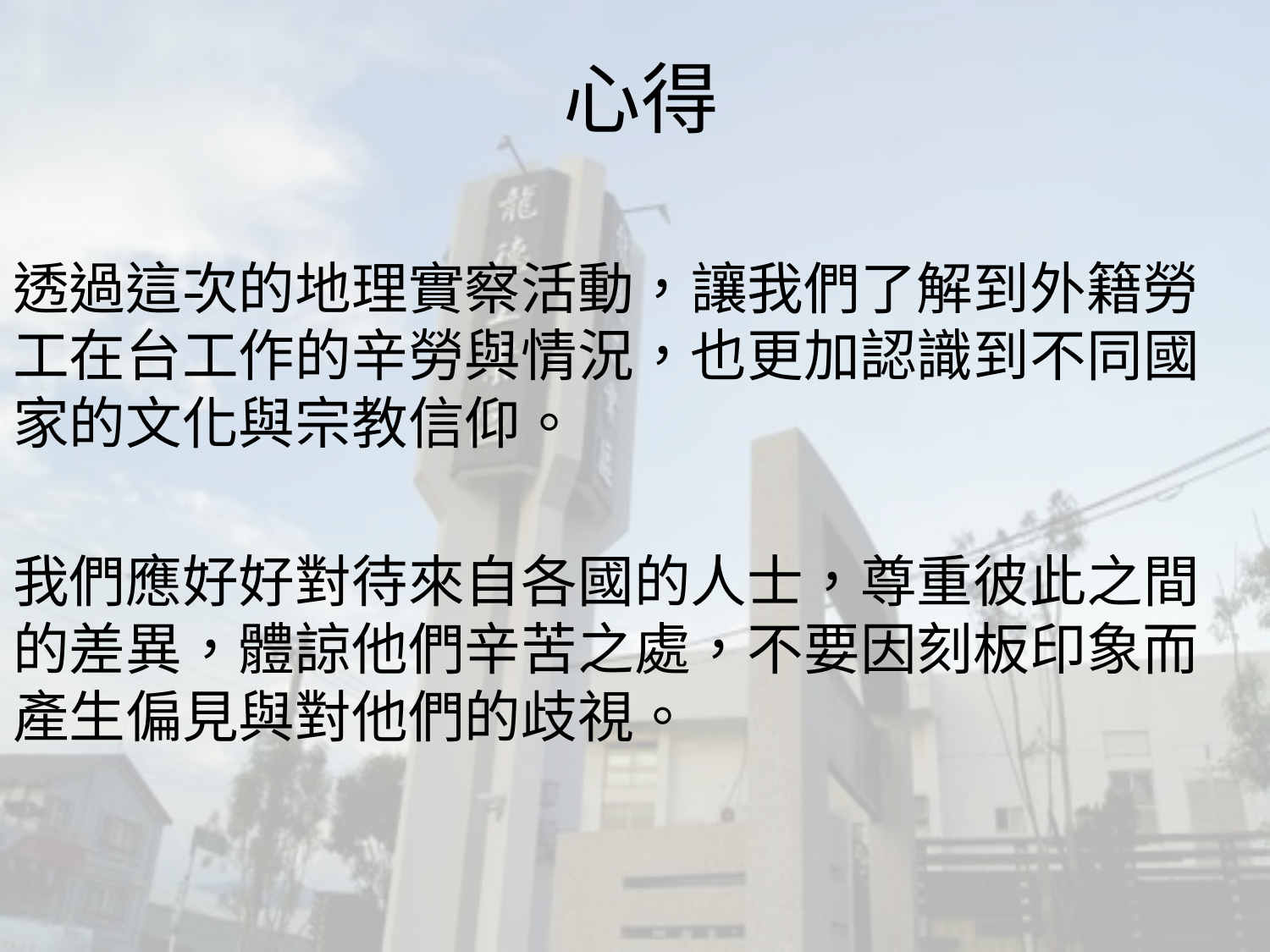

# 心得
透過這次的地理實察活動，讓我們了解到外籍勞工在台工作的辛勞與情況，也更加認識到不同國家的文化與宗教信仰。

我們應好好對待來自各國的人士，尊重彼此之間的差異，體諒他們辛苦之處，不要因刻板印象而產生偏見與對他們的歧視。